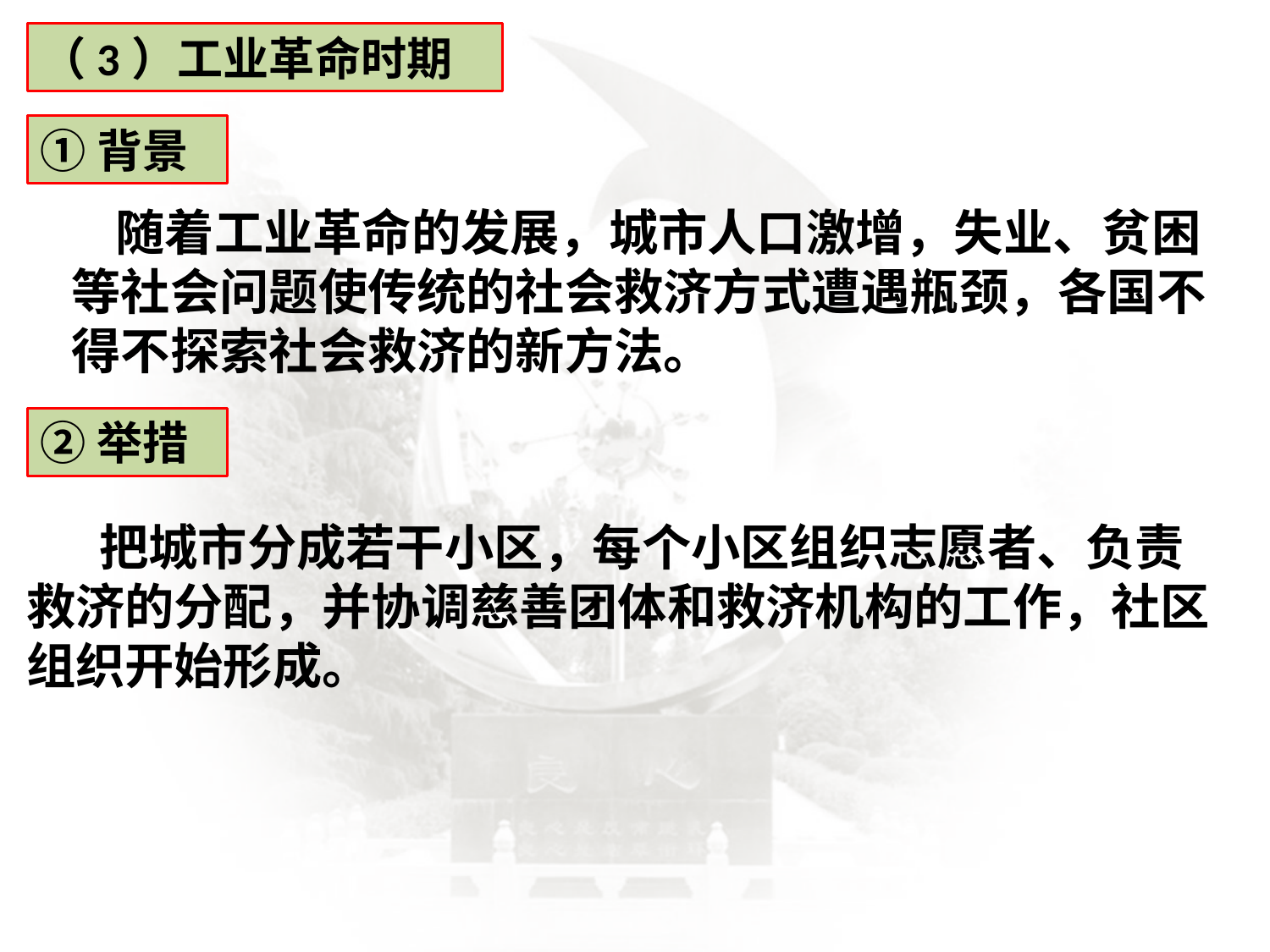

（3）工业革命时期
①背景
   随着工业革命的发展，城市人口激增，失业、贫困等社会问题使传统的社会救济方式遭遇瓶颈，各国不得不探索社会救济的新方法。
②举措
      把城市分成若干小区，每个小区组织志愿者、负责救济的分配，并协调慈善团体和救济机构的工作，社区组织开始形成。